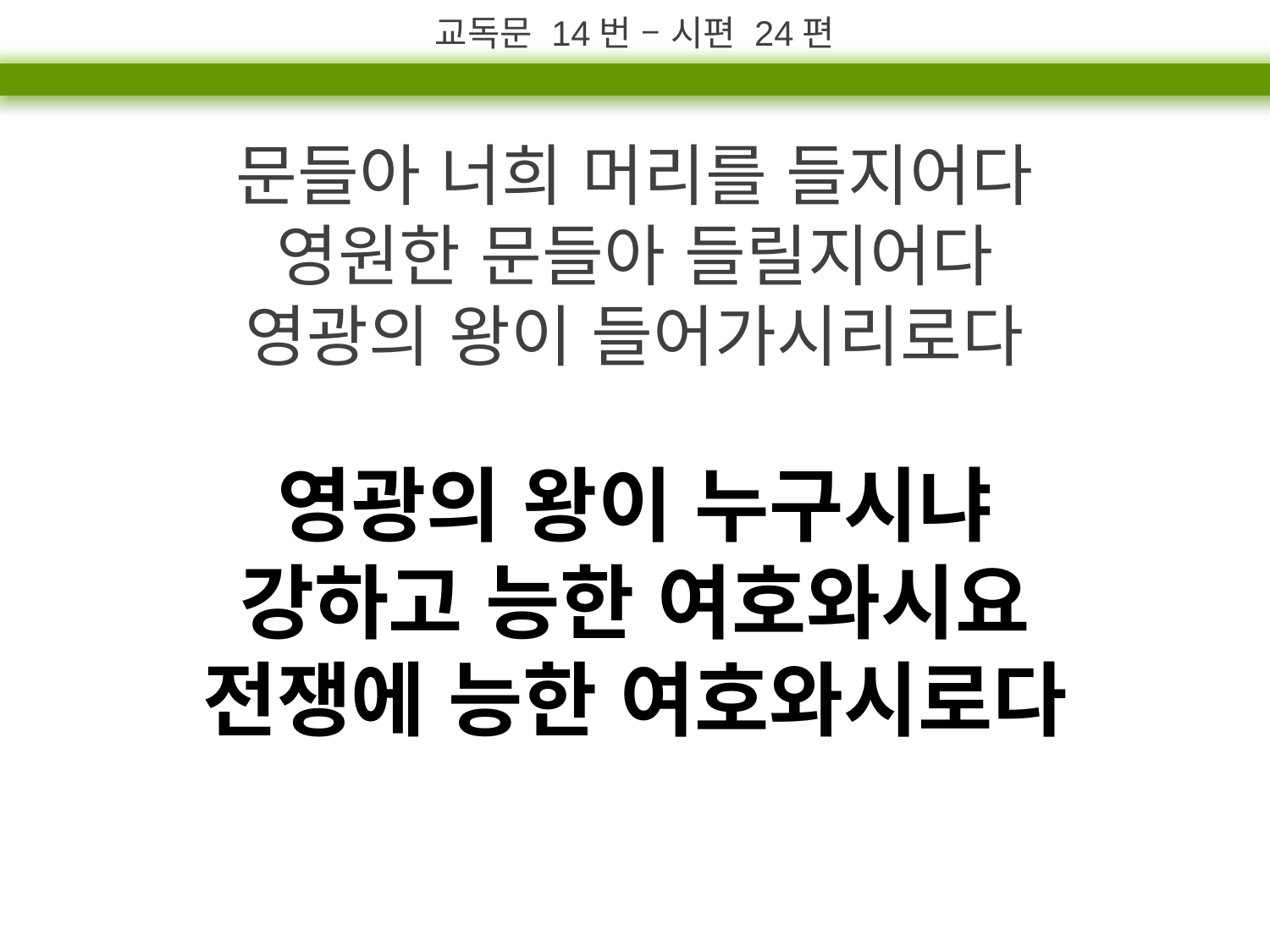

교독문 14번 – 시편 24편

문들아 너희 머리를 들지어다
영원한 문들아 들릴지어다
영광의 왕이 들어가시리로다
영광의 왕이 누구시냐
강하고 능한 여호와시요
전쟁에 능한 여호와시로다